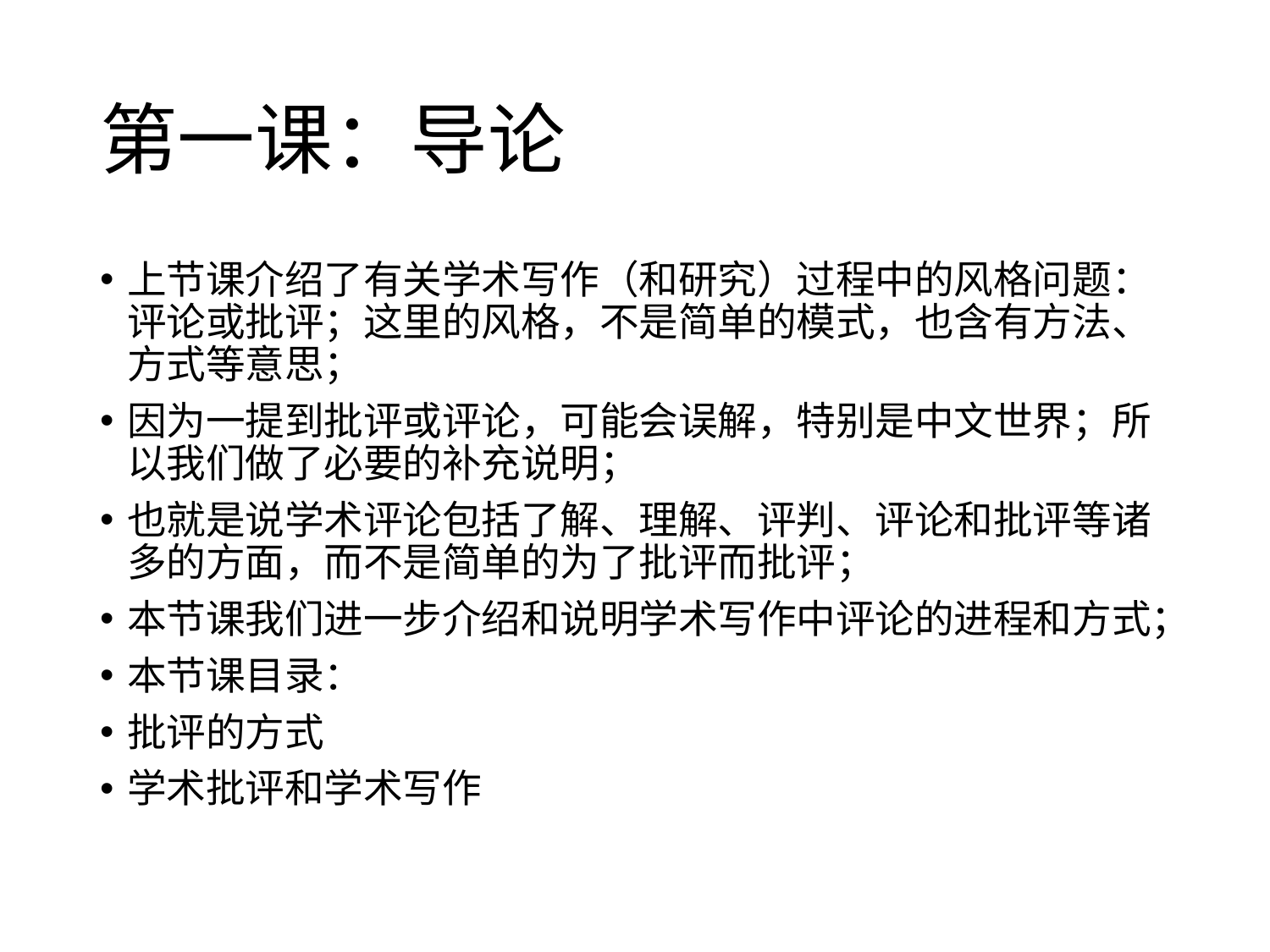

# 第一课：导论
上节课介绍了有关学术写作（和研究）过程中的风格问题：评论或批评；这里的风格，不是简单的模式，也含有方法、方式等意思；
因为一提到批评或评论，可能会误解，特别是中文世界；所以我们做了必要的补充说明；
也就是说学术评论包括了解、理解、评判、评论和批评等诸多的方面，而不是简单的为了批评而批评；
本节课我们进一步介绍和说明学术写作中评论的进程和方式；
本节课目录：
批评的方式
学术批评和学术写作